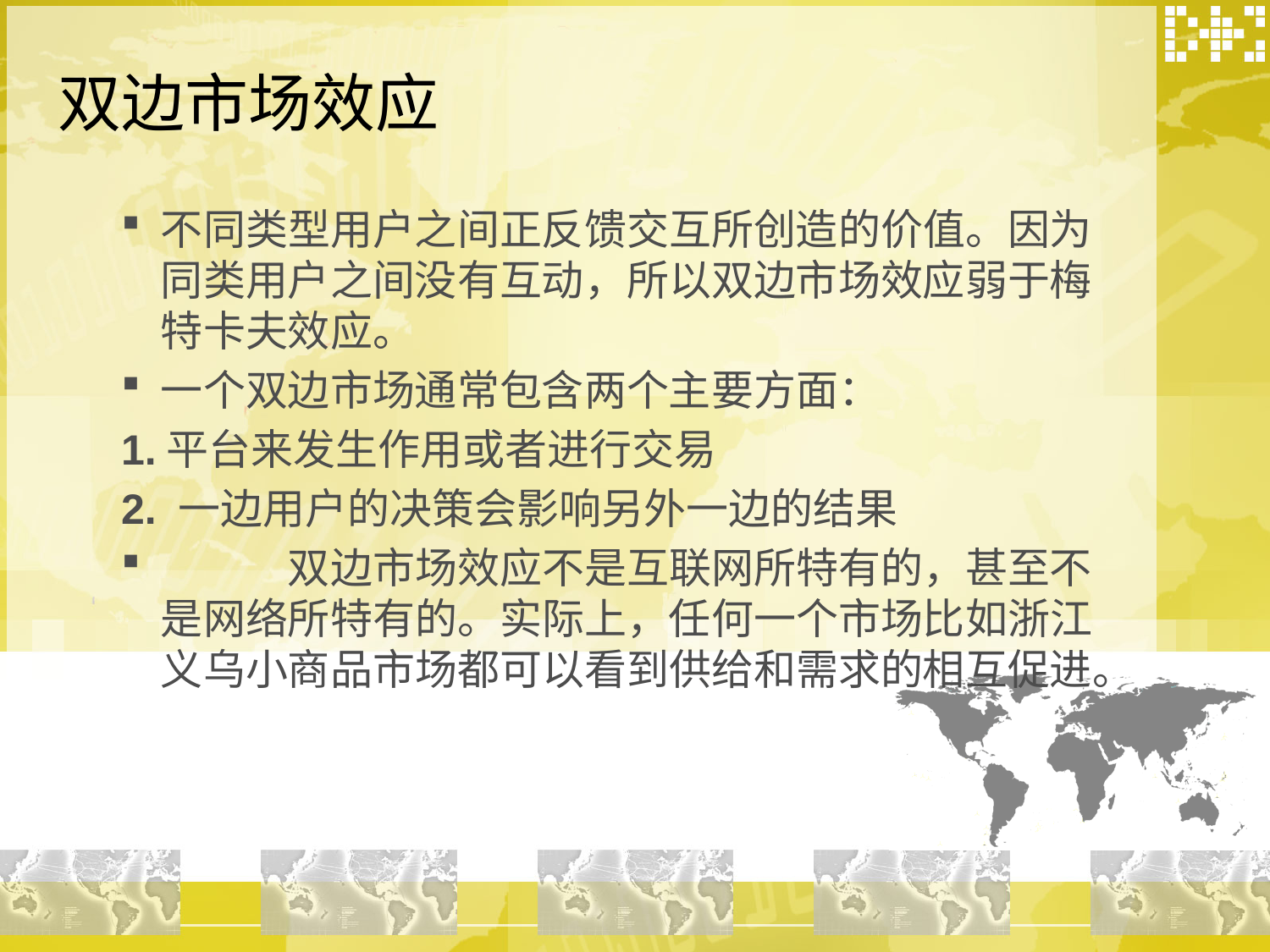

# 双边市场效应
不同类型用户之间正反馈交互所创造的价值。因为同类用户之间没有互动，所以双边市场效应弱于梅特卡夫效应。
一个双边市场通常包含两个主要方面：
1.平台来发生作用或者进行交易
2. 一边用户的决策会影响另外一边的结果
	双边市场效应不是互联网所特有的，甚至不是网络所特有的。实际上，任何一个市场比如浙江义乌小商品市场都可以看到供给和需求的相互促进。